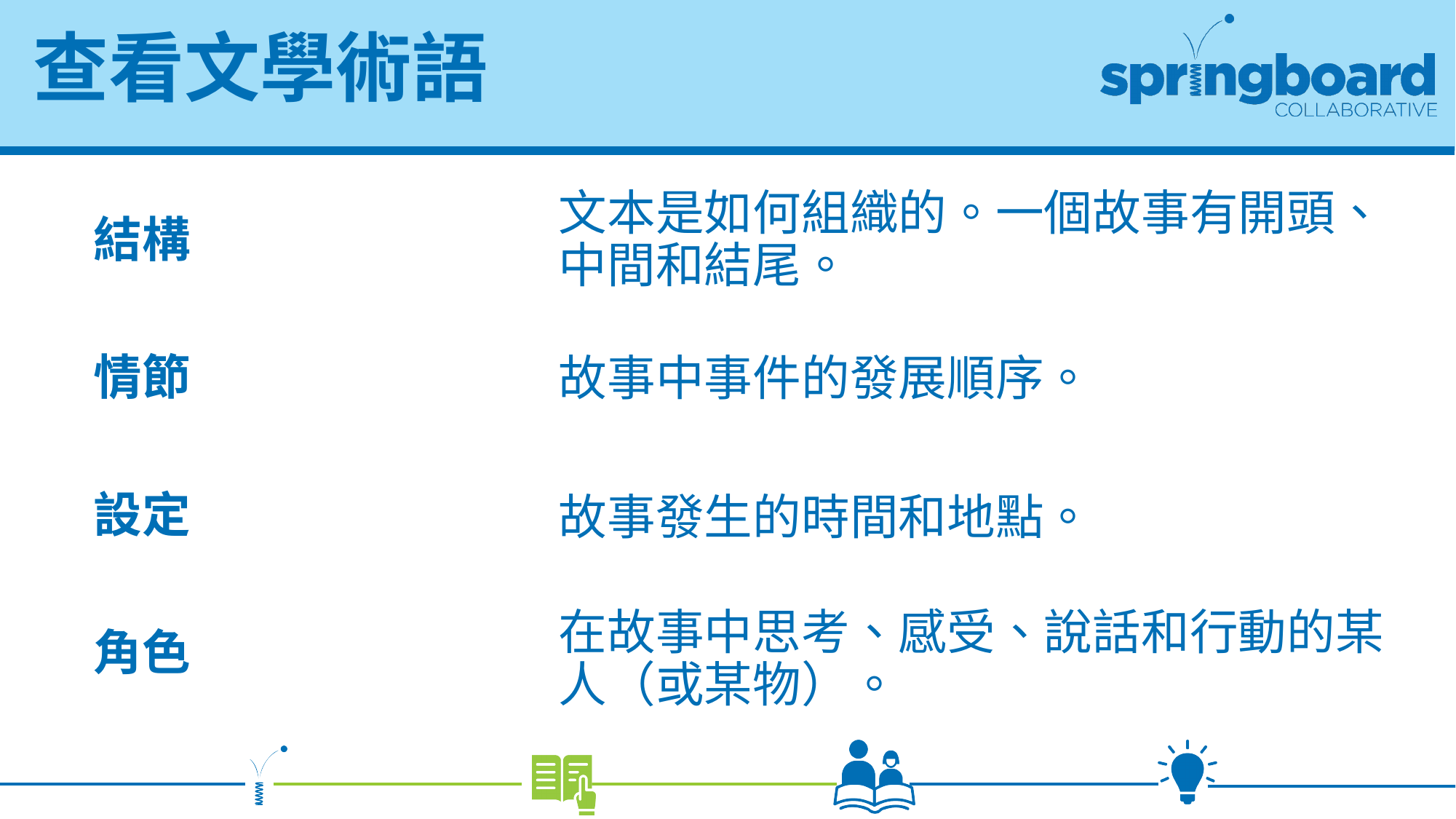

# 查看文學術語
文本是如何組織的。一個故事有開頭、中間和結尾。
結構
情節
故事中事件的發展順序。
設定
故事發生的時間和地點。
角色
在故事中思考、感受、說話和行動的某人（或某物）。